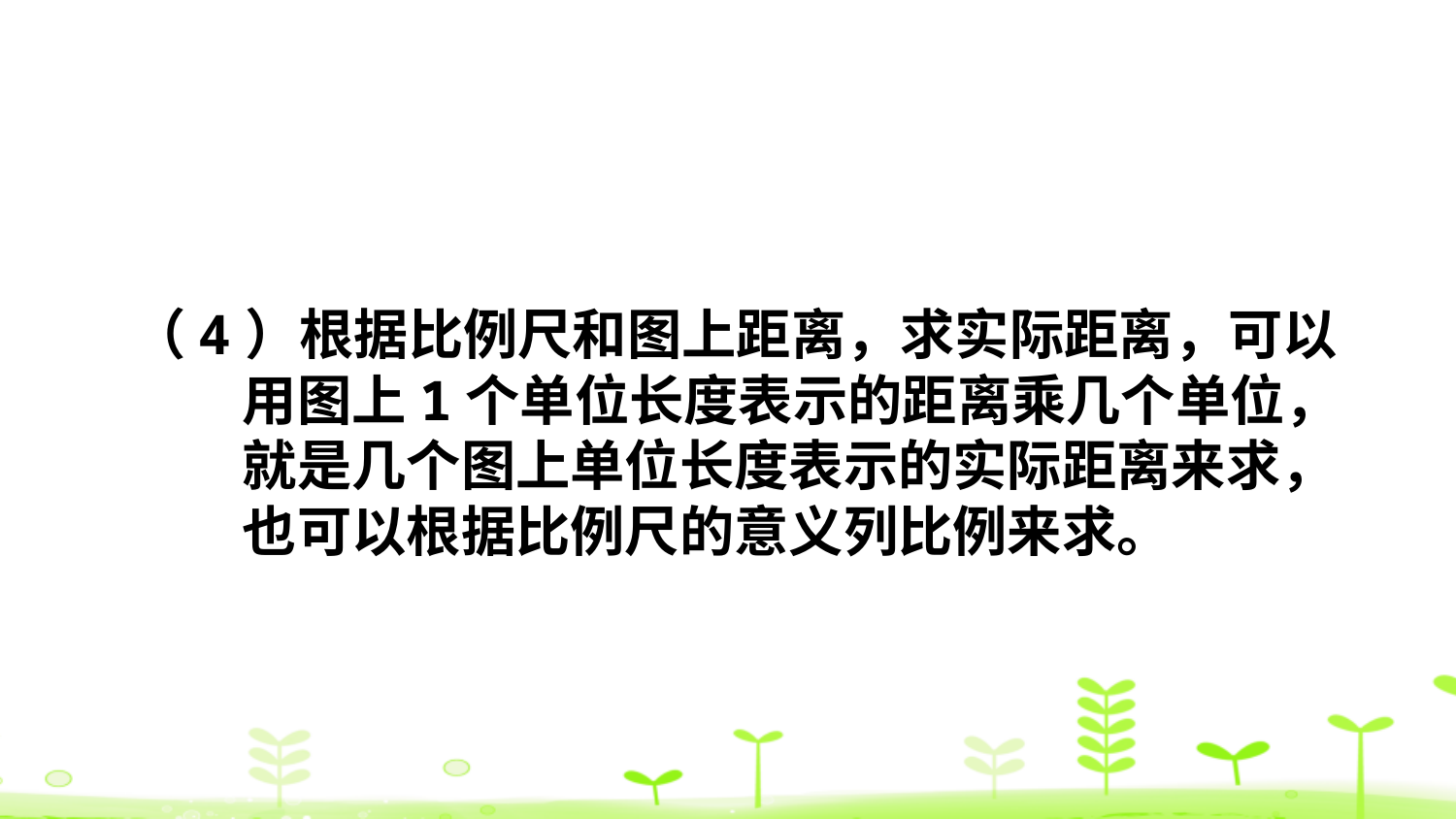

（4）根据比例尺和图上距离，求实际距离，可以
          用图上1个单位长度表示的距离乘几个单位，
          就是几个图上单位长度表示的实际距离来求，
          也可以根据比例尺的意义列比例来求。